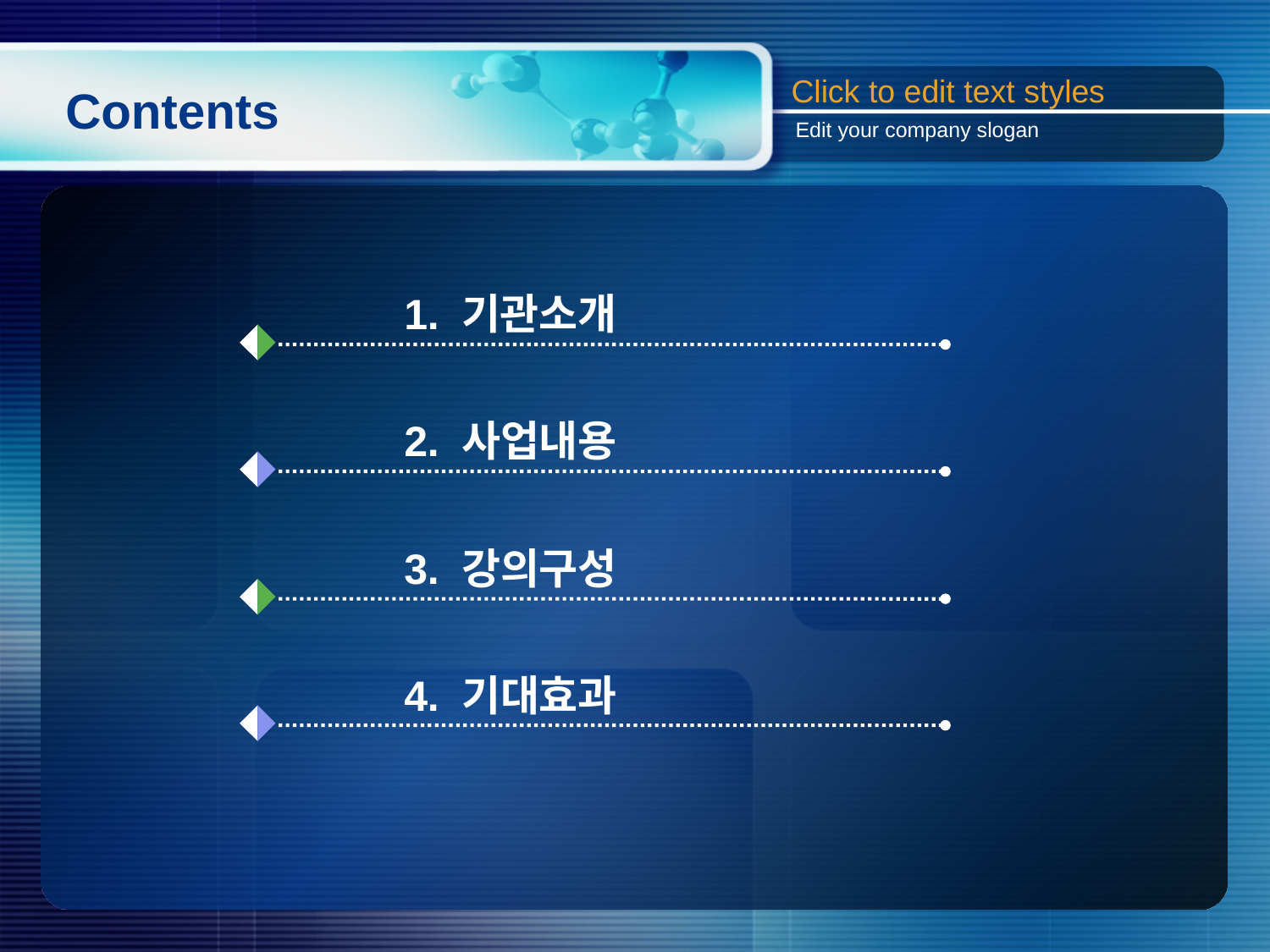

Click to edit text styles
# Contents
Edit your company slogan
1. 기관소개

2. 사업내용

3. 강의구성

4. 기대효과